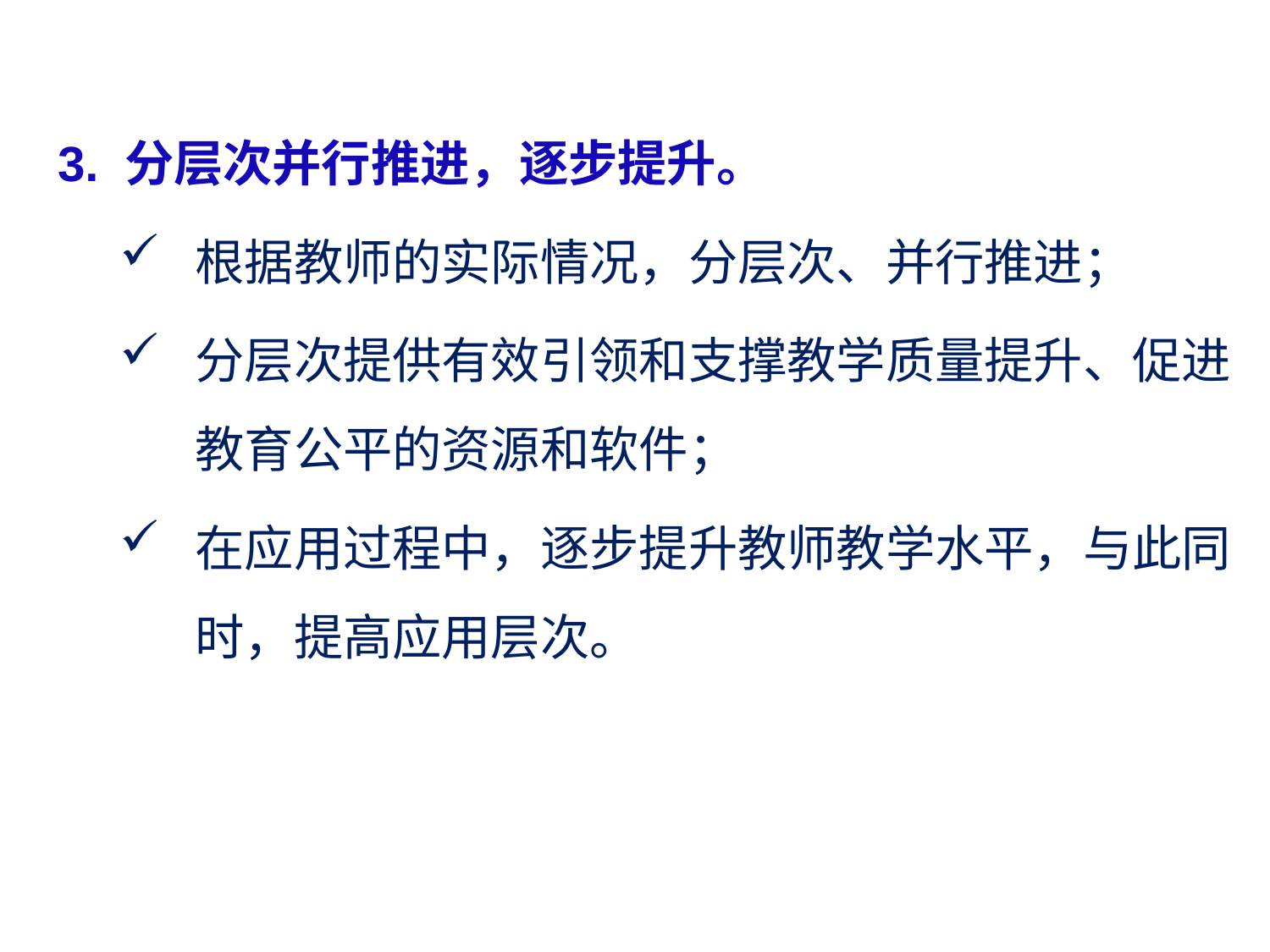

3. 分层次并行推进，逐步提升。
根据教师的实际情况，分层次、并行推进；
分层次提供有效引领和支撑教学质量提升、促进教育公平的资源和软件；
在应用过程中，逐步提升教师教学水平，与此同时，提高应用层次。